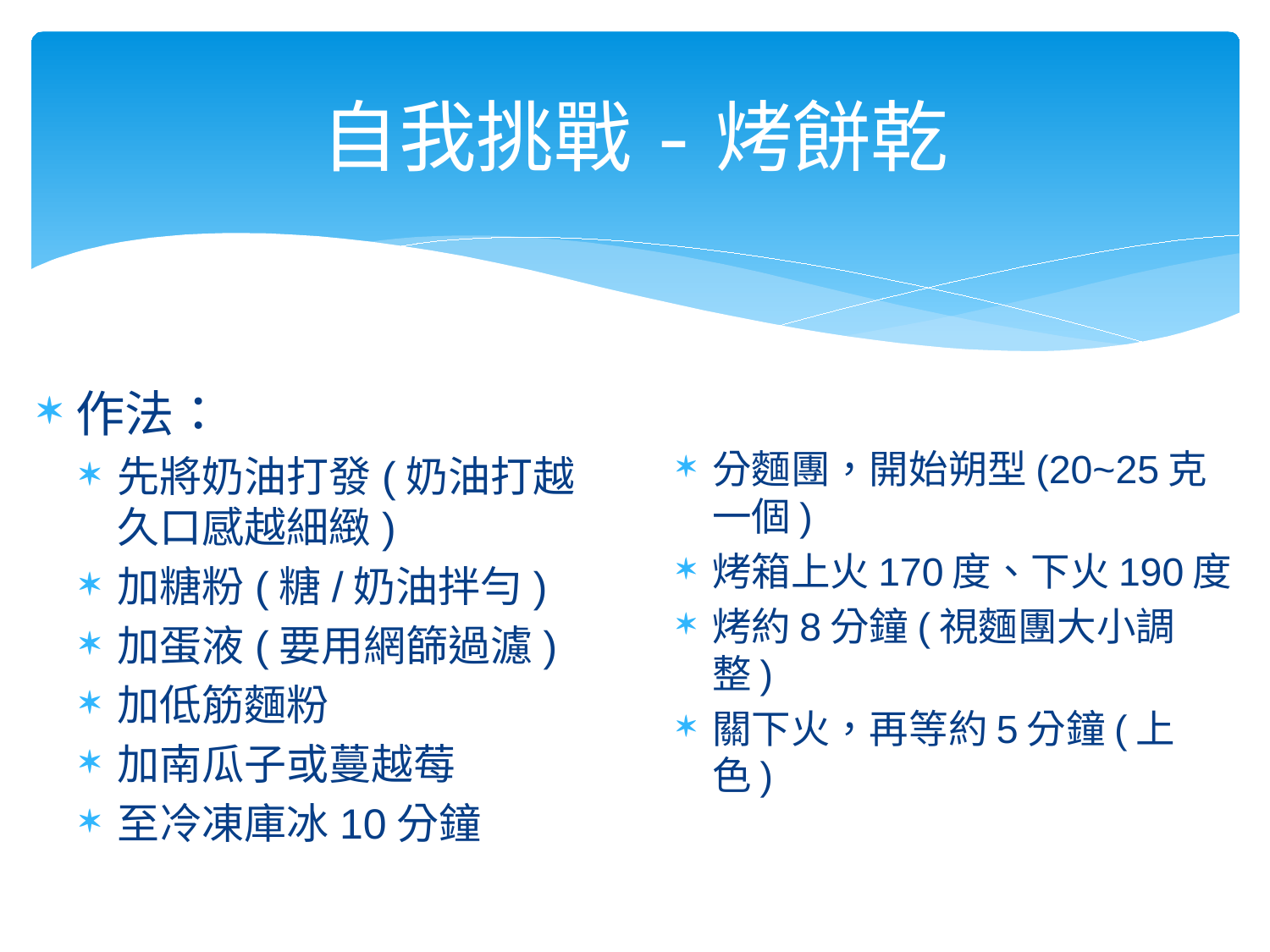

# 自我挑戰-烤餅乾

分麵團，開始朔型(20~25克一個)
烤箱上火170度、下火190度
烤約8分鐘(視麵團大小調整)
關下火，再等約5分鐘(上色)

作法：
先將奶油打發(奶油打越久口感越細緻)
加糖粉(糖/奶油拌勻)
加蛋液(要用網篩過濾)
加低筋麵粉
加南瓜子或蔓越莓
至冷凍庫冰10分鐘